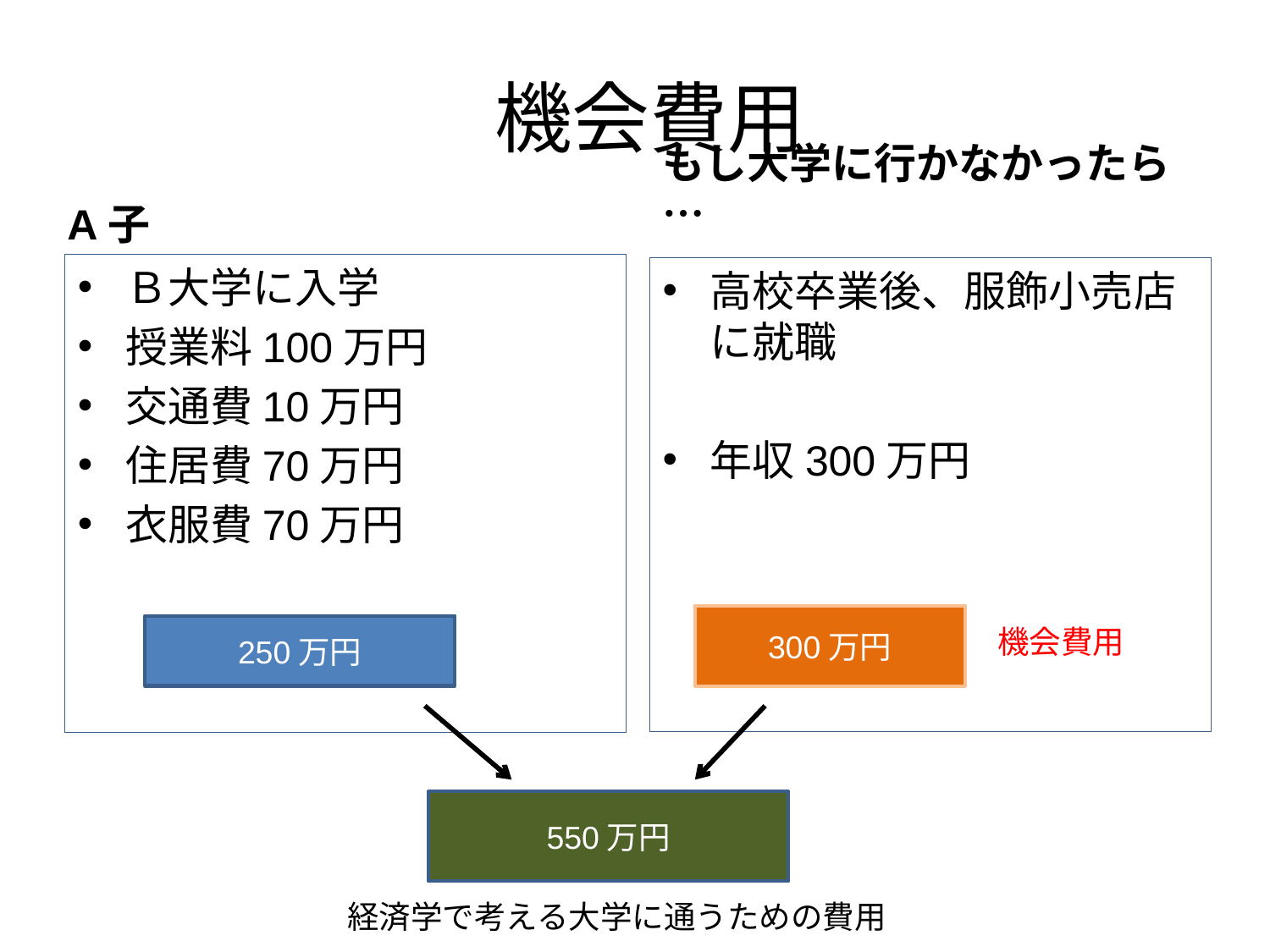

# 機会費用
もし大学に行かなかったら…
A子
Ｂ大学に入学
授業料100万円
交通費10万円
住居費70万円
衣服費70万円
高校卒業後、服飾小売店に就職

年収300万円
300万円
250万円
機会費用
550万円
経済学で考える大学に通うための費用